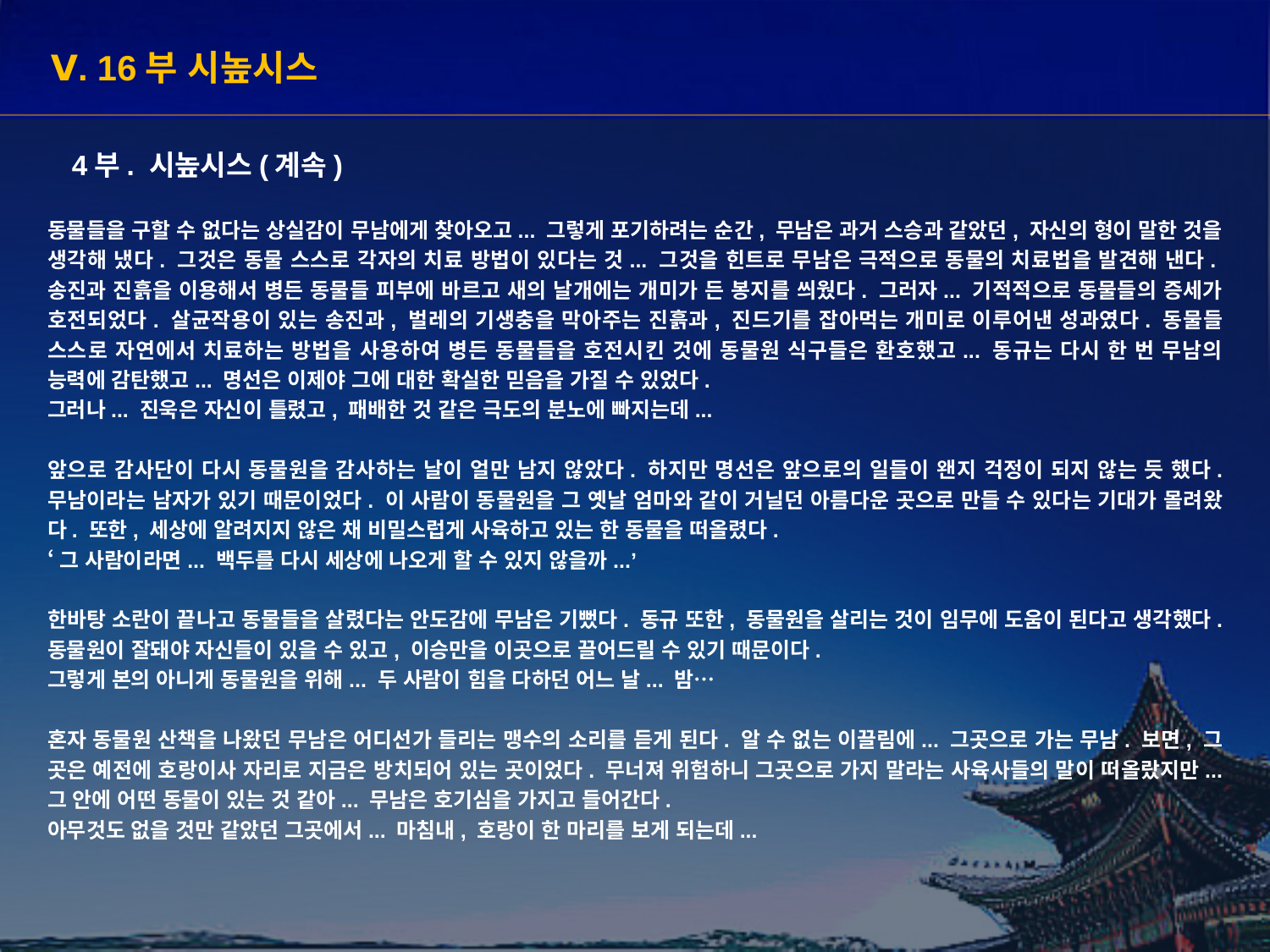

Ⅴ. 16부 시높시스

4부. 시높시스(계속)

동물들을 구할 수 없다는 상실감이 무남에게 찾아오고... 그렇게 포기하려는 순간, 무남은 과거 스승과 같았던, 자신의 형이 말한 것을 생각해 냈다. 그것은 동물 스스로 각자의 치료 방법이 있다는 것... 그것을 힌트로 무남은 극적으로 동물의 치료법을 발견해 낸다.  송진과 진흙을 이용해서 병든 동물들 피부에 바르고 새의 날개에는 개미가 든 봉지를 씌웠다. 그러자... 기적적으로 동물들의 증세가 호전되었다. 살균작용이 있는 송진과, 벌레의 기생충을 막아주는 진흙과, 진드기를 잡아먹는 개미로 이루어낸 성과였다. 동물들 스스로 자연에서 치료하는 방법을 사용하여 병든 동물들을 호전시킨 것에 동물원 식구들은 환호했고... 동규는 다시 한 번 무남의 능력에 감탄했고... 명선은 이제야 그에 대한 확실한 믿음을 가질 수 있었다.
그러나... 진욱은 자신이 틀렸고, 패배한 것 같은 극도의 분노에 빠지는데...

앞으로 감사단이 다시 동물원을 감사하는 날이 얼만 남지 않았다. 하지만 명선은 앞으로의 일들이 왠지 걱정이 되지 않는 듯 했다. 무남이라는 남자가 있기 때문이었다. 이 사람이 동물원을 그 옛날 엄마와 같이 거닐던 아름다운 곳으로 만들 수 있다는 기대가 몰려왔다. 또한, 세상에 알려지지 않은 채 비밀스럽게 사육하고 있는 한 동물을 떠올렸다.
‘그 사람이라면... 백두를 다시 세상에 나오게 할 수 있지 않을까...’

한바탕 소란이 끝나고 동물들을 살렸다는 안도감에 무남은 기뻤다. 동규 또한, 동물원을 살리는 것이 임무에 도움이 된다고 생각했다. 동물원이 잘돼야 자신들이 있을 수 있고, 이승만을 이곳으로 끌어드릴 수 있기 때문이다.
그렇게 본의 아니게 동물원을 위해... 두 사람이 힘을 다하던 어느 날... 밤…

혼자 동물원 산책을 나왔던 무남은 어디선가 들리는 맹수의 소리를 듣게 된다. 알 수 없는 이끌림에... 그곳으로 가는 무남. 보면, 그 곳은 예전에 호랑이사 자리로 지금은 방치되어 있는 곳이었다. 무너져 위험하니 그곳으로 가지 말라는 사육사들의 말이 떠올랐지만... 그 안에 어떤 동물이 있는 것 같아... 무남은 호기심을 가지고 들어간다.
아무것도 없을 것만 같았던 그곳에서... 마침내, 호랑이 한 마리를 보게 되는데...